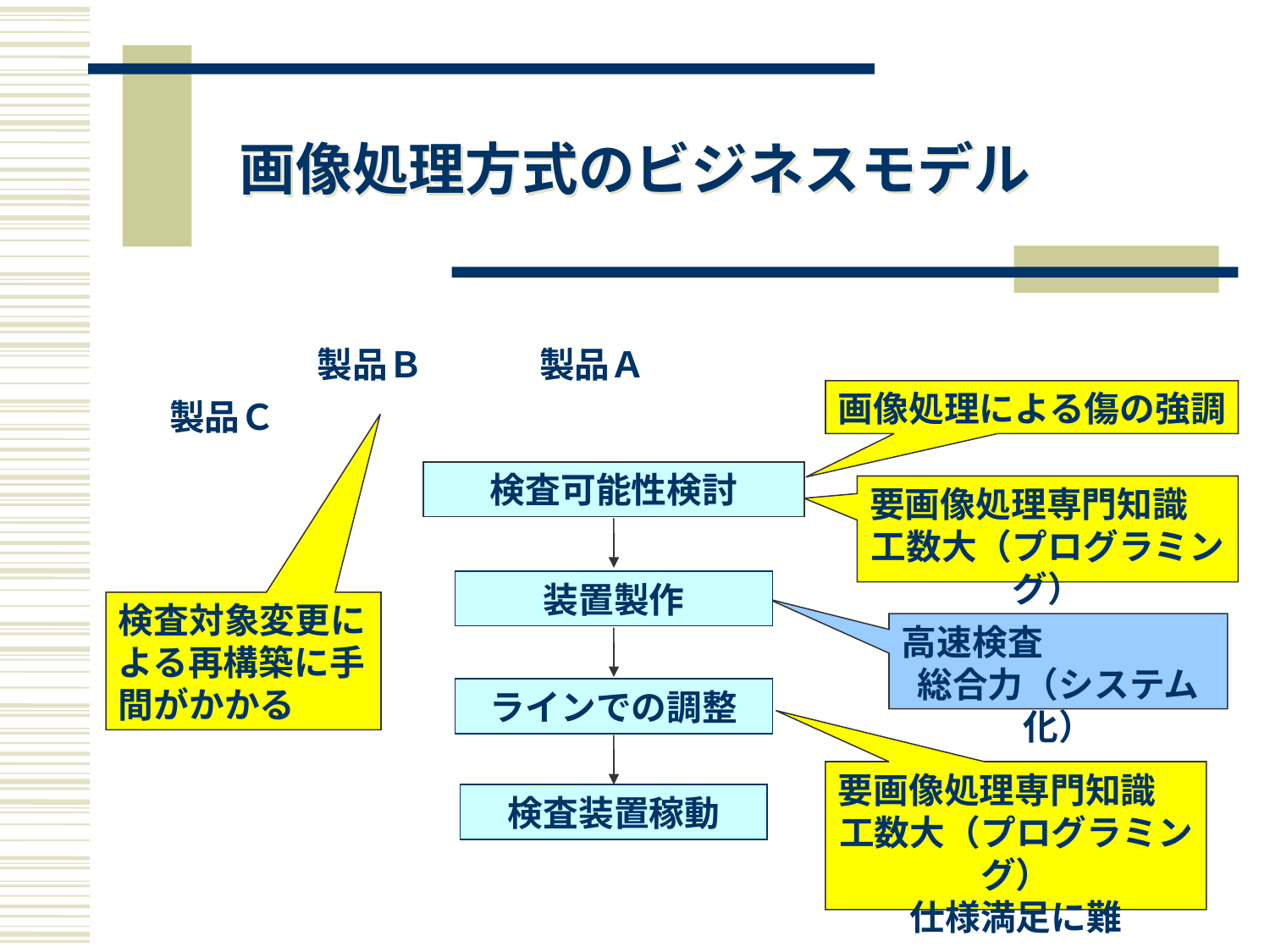

# 画像処理方式のビジネスモデル
製品Ｂ
製品Ａ
画像処理による傷の強調
要画像処理専門知識
工数大（プログラミング）
検査対象変更による再構築に手間がかかる
高速検査
総合力（システム化）
要画像処理専門知識
工数大（プログラミング）
仕様満足に難
製品Ｃ
検査可能性検討

装置製作

ラインでの調整

検査装置稼動